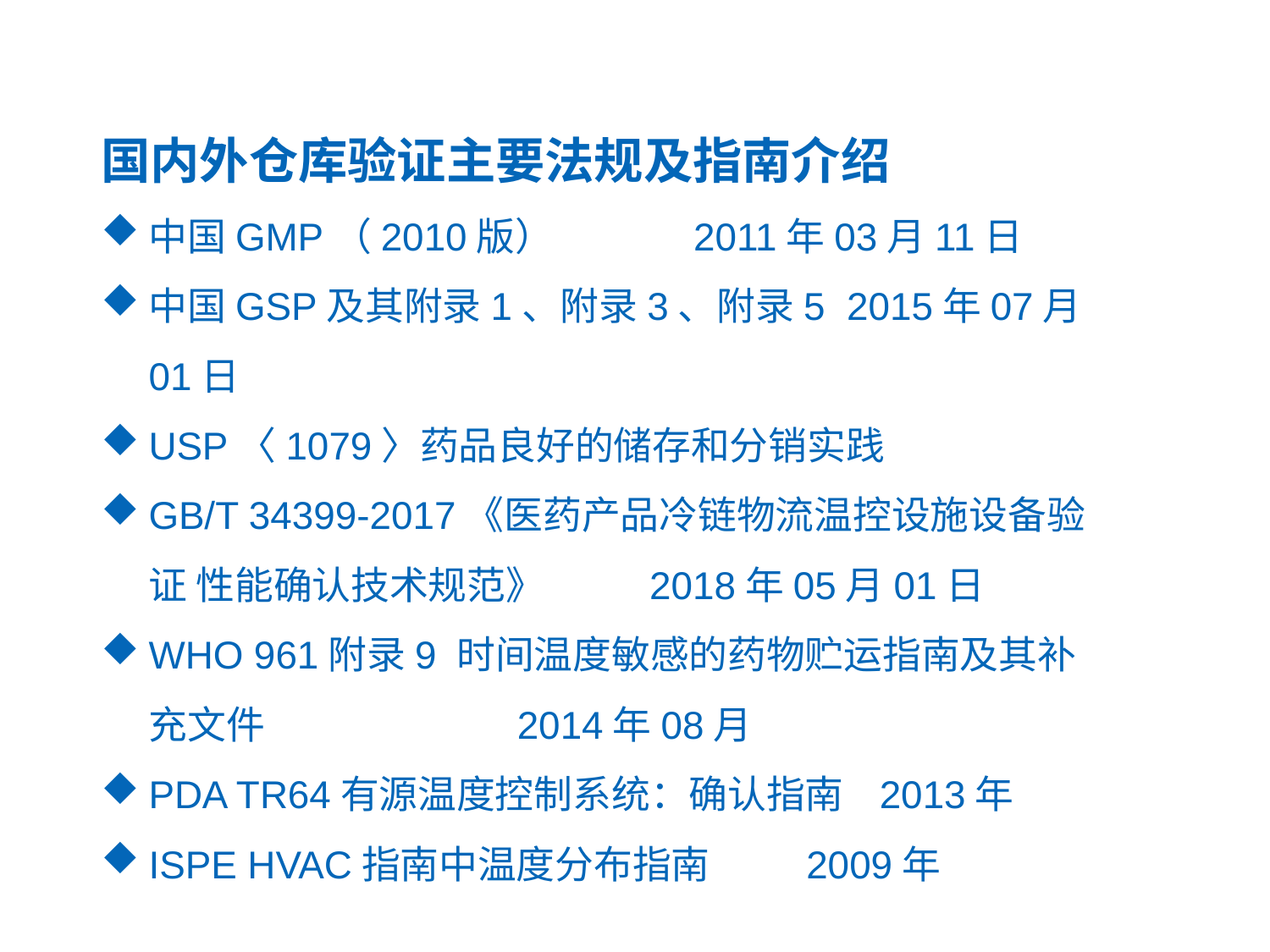

国内外仓库验证主要法规及指南介绍
中国GMP（2010版）               2011年03月11日
中国GSP及其附录1、附录3、附录5  2015年07月01日
USP〈1079〉药品良好的储存和分销实践
GB/T 34399-2017《医药产品冷链物流温控设施设备验证 性能确认技术规范》           2018年05月01日
WHO 961附录9 时间温度敏感的药物贮运指南及其补充文件                            2014年08月
PDA TR64有源温度控制系统：确认指南   2013年
ISPE HVAC指南中温度分布指南          2009年